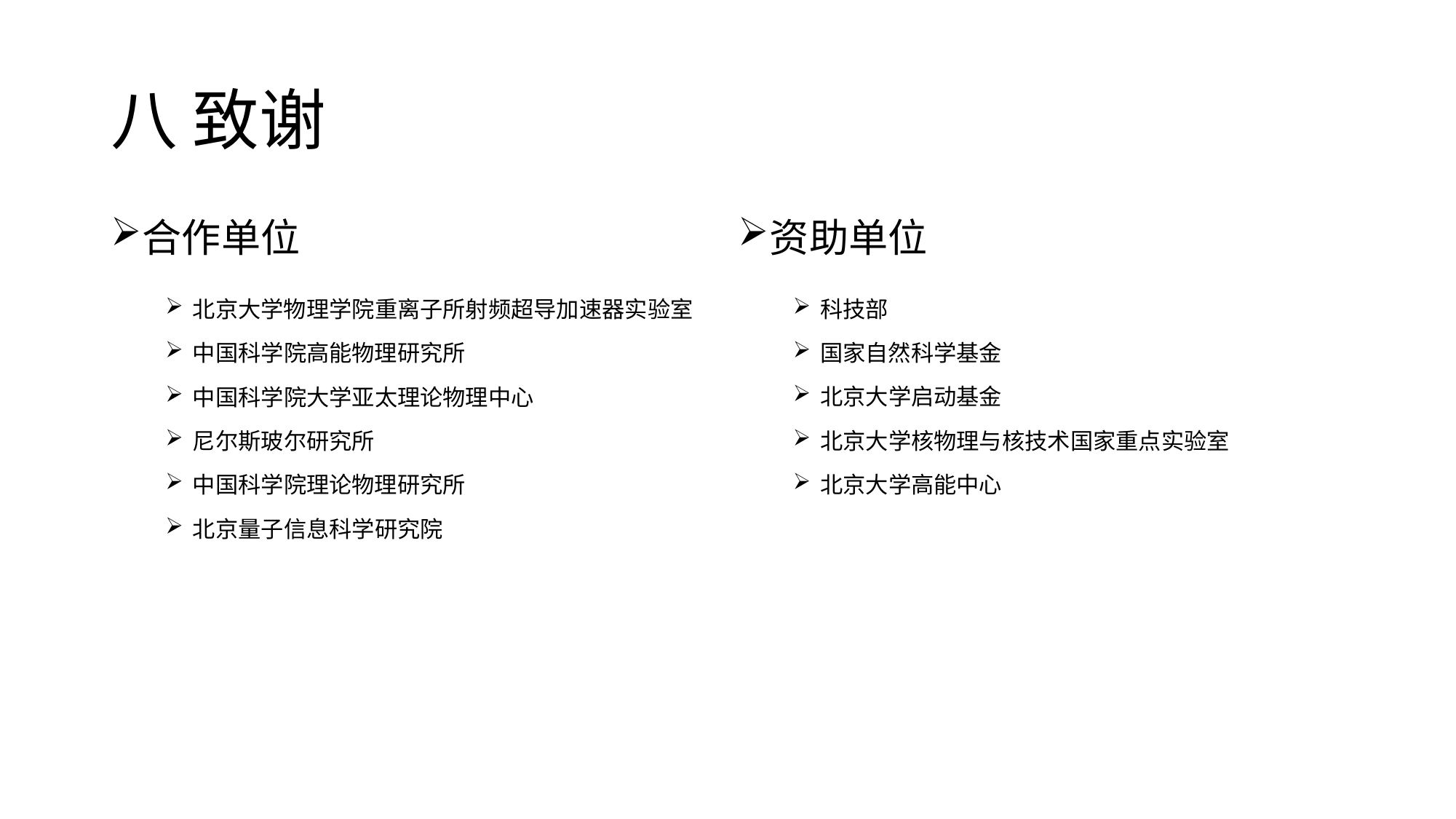

# 八 致谢
合作单位
北京大学物理学院重离子所射频超导加速器实验室
中国科学院高能物理研究所
中国科学院大学亚太理论物理中心
尼尔斯玻尔研究所
中国科学院理论物理研究所
北京量子信息科学研究院
资助单位
科技部
国家自然科学基金
北京大学启动基金
北京大学核物理与核技术国家重点实验室
北京大学高能中心